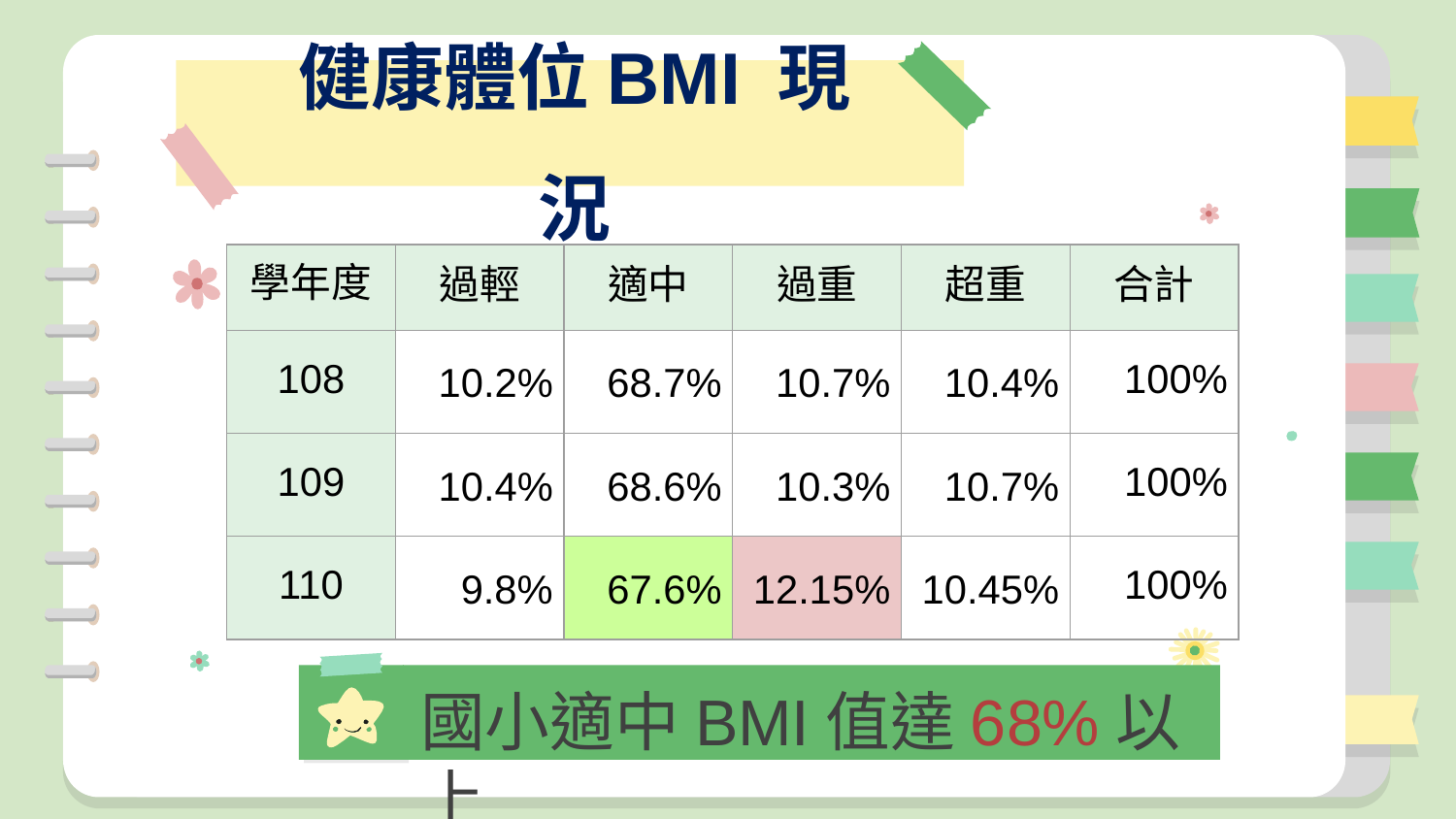

# 健康體位BMI 現況

| 學年度 | 過輕 | 適中 | 過重 | 超重 | 合計 |
| --- | --- | --- | --- | --- | --- |
| 108 | 10.2% | 68.7% | 10.7% | 10.4% | 100% |
| 109 | 10.4% | 68.6% | 10.3% | 10.7% | 100% |
| 110 | 9.8% | 67.6% | 12.15% | 10.45% | 100% |

國小適中BMI值達68%以上